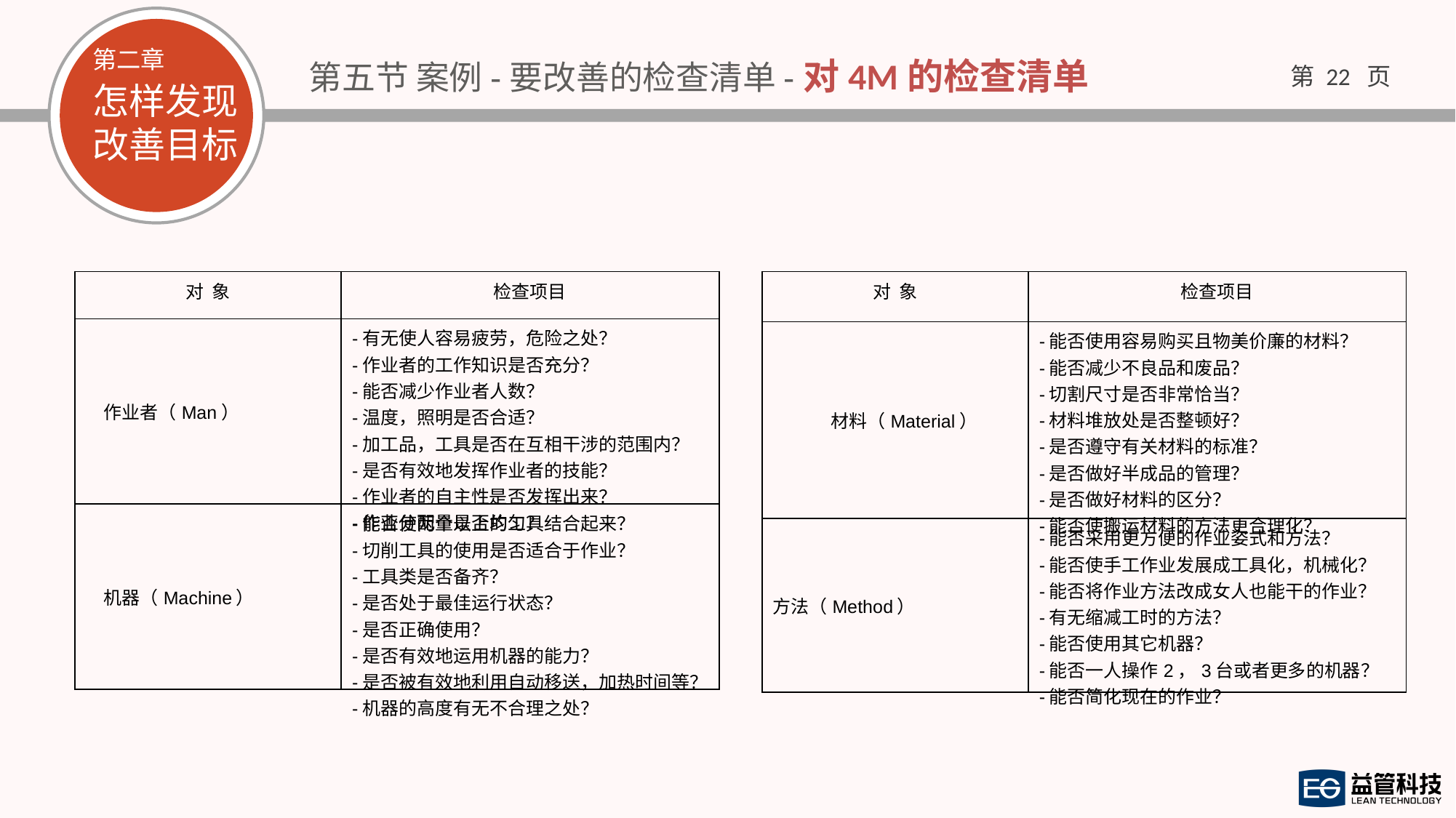

第五节 案例-要改善的检查清单-对4M的检查清单

| 对 象 | 检查项目 |
| --- | --- |
| 作业者（Man） | -有无使人容易疲劳，危险之处？ -作业者的工作知识是否充分？ -能否减少作业者人数？ -温度，照明是否合适？ -加工品，工具是否在互相干涉的范围内？ -是否有效地发挥作业者的技能？ -作业者的自主性是否发挥出来？ -作业分配量是否均匀？ |
| 机器（Machine） | -能否使两个以上的工具结合起来？ -切削工具的使用是否适合于作业？ -工具类是否备齐？ -是否处于最佳运行状态？ -是否正确使用？ -是否有效地运用机器的能力？ -是否被有效地利用自动移送，加热时间等？ -机器的高度有无不合理之处？ |
| 对 象 | 检查项目 |
| --- | --- |
| 材料（Material） | -能否使用容易购买且物美价廉的材料？ -能否减少不良品和废品？ -切割尺寸是否非常恰当？ -材料堆放处是否整顿好？ -是否遵守有关材料的标准？ -是否做好半成品的管理？ -是否做好材料的区分？ -能否使搬运材料的方法更合理化？ |
| 方法（Method） | -能否采用更方便的作业姿式和方法？ -能否使手工作业发展成工具化，机械化？ -能否将作业方法改成女人也能干的作业？ -有无缩减工时的方法？ -能否使用其它机器？ -能否一人操作2，3台或者更多的机器？ -能否简化现在的作业？ |